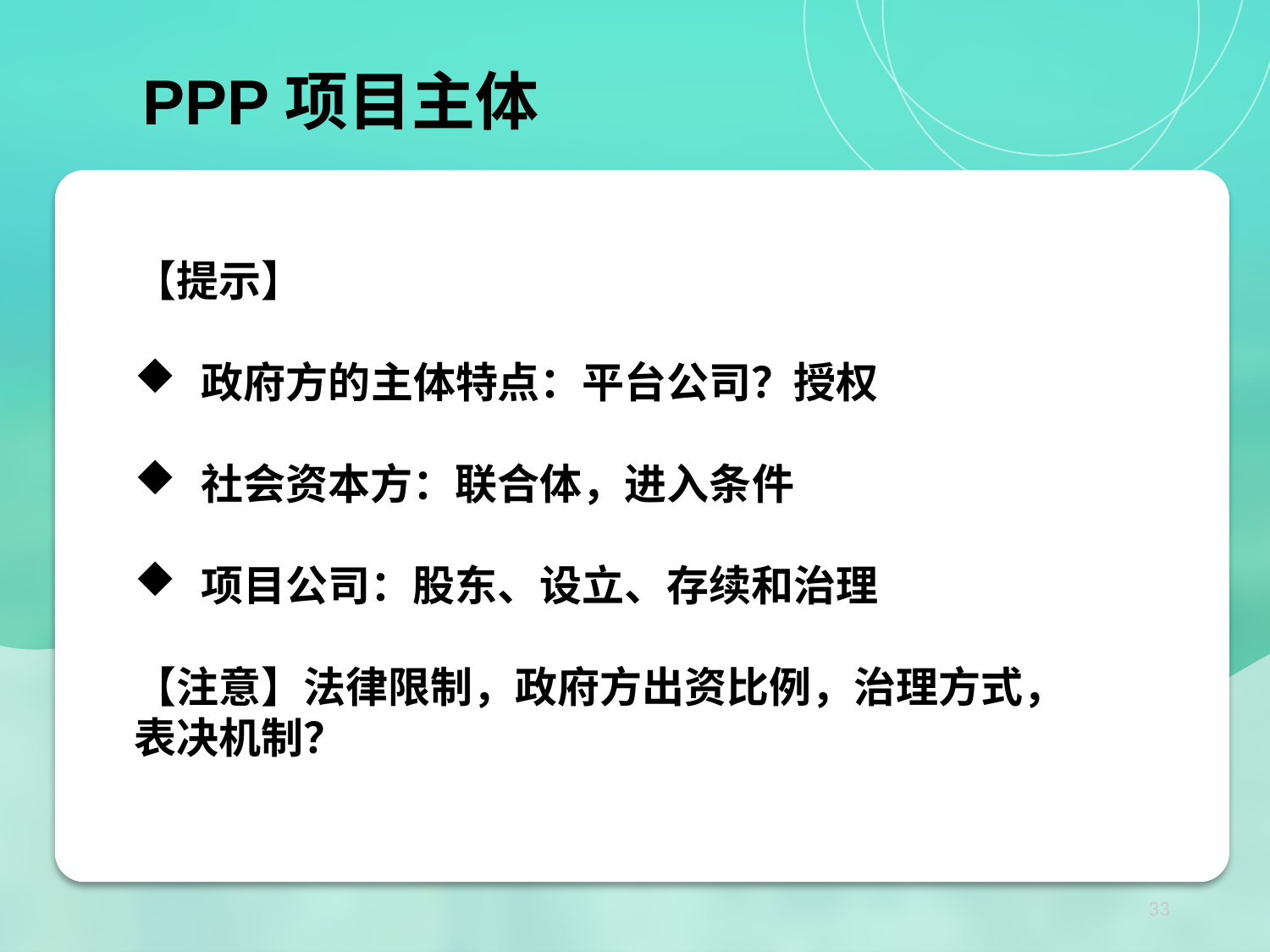

PPP项目主体

【提示】

 政府方的主体特点：平台公司？授权

 社会资本方：联合体，进入条件

 项目公司：股东、设立、存续和治理

【注意】法律限制，政府方出资比例，治理方式，表决机制？

33